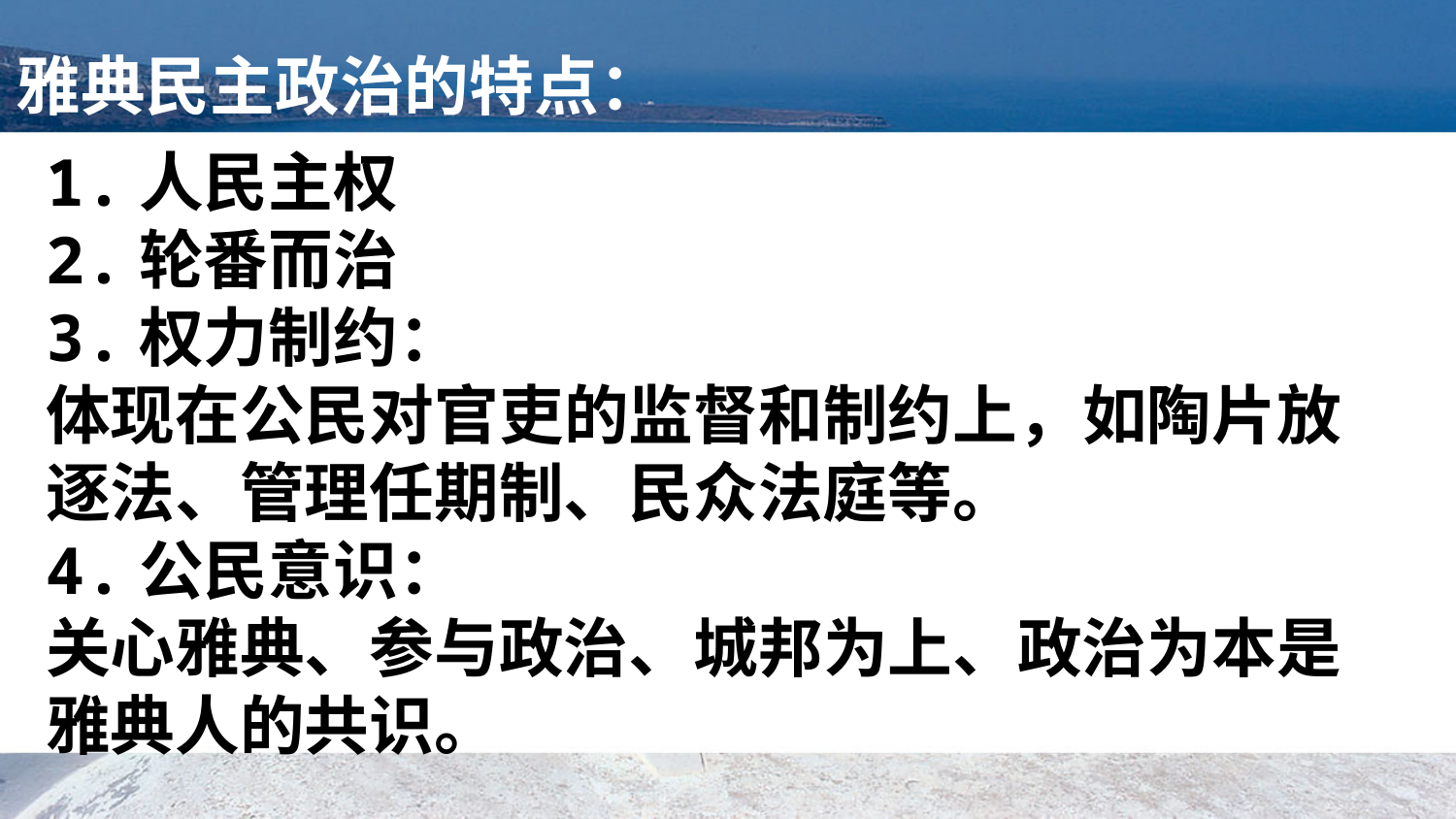

雅典民主政治的特点：
1.人民主权
2.轮番而治
3.权力制约：
体现在公民对官吏的监督和制约上，如陶片放逐法、管理任期制、民众法庭等。
4.公民意识：
关心雅典、参与政治、城邦为上、政治为本是雅典人的共识。